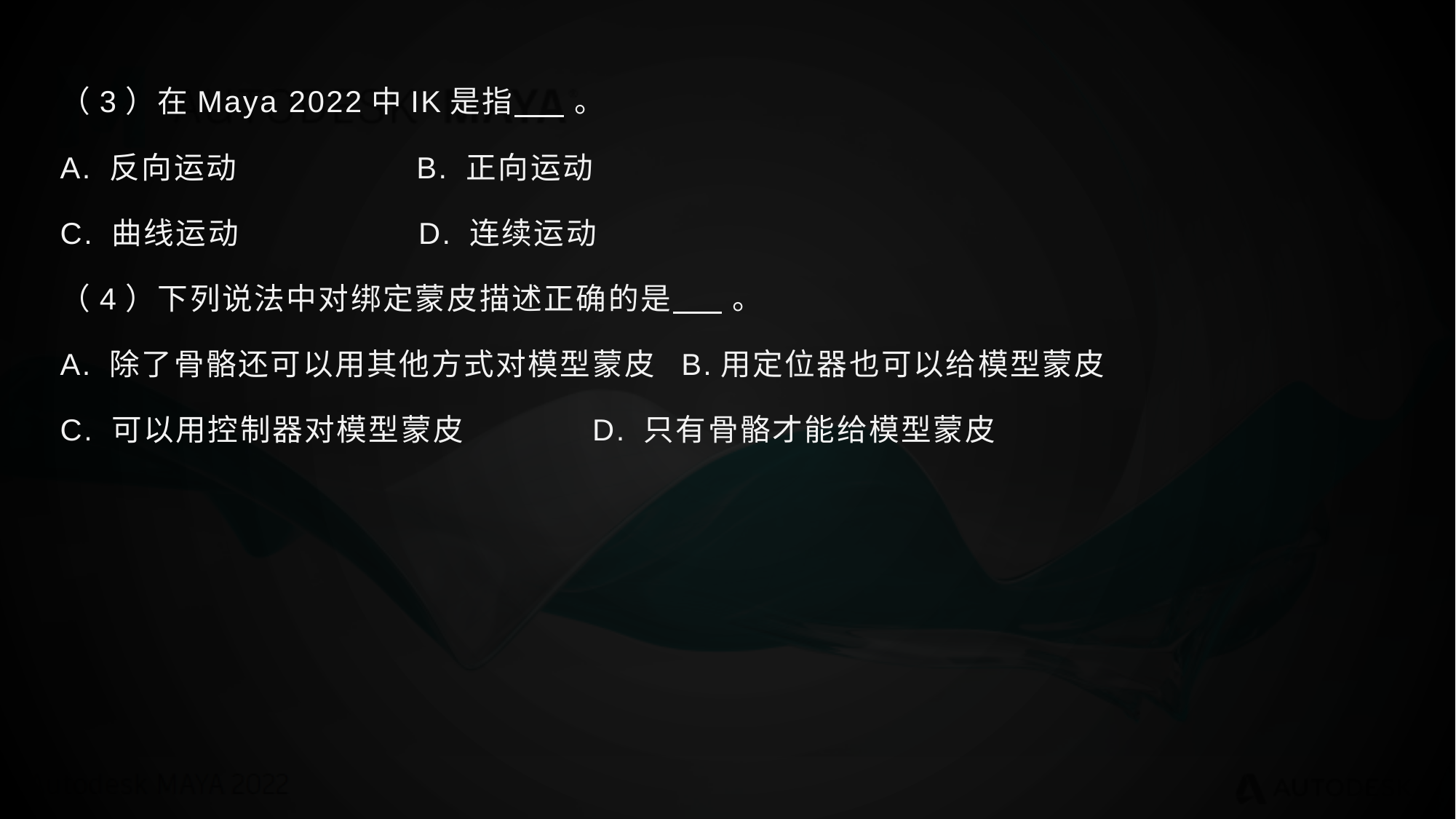

（3）在Maya 2022中IK是指       。
A. 反向运动                    B. 正向运动
C. 曲线运动                    D. 连续运动
（4）下列说法中对绑定蒙皮描述正确的是       。
A. 除了骨骼还可以用其他方式对模型蒙皮  B.用定位器也可以给模型蒙皮
C. 可以用控制器对模型蒙皮              D. 只有骨骼才能给模型蒙皮